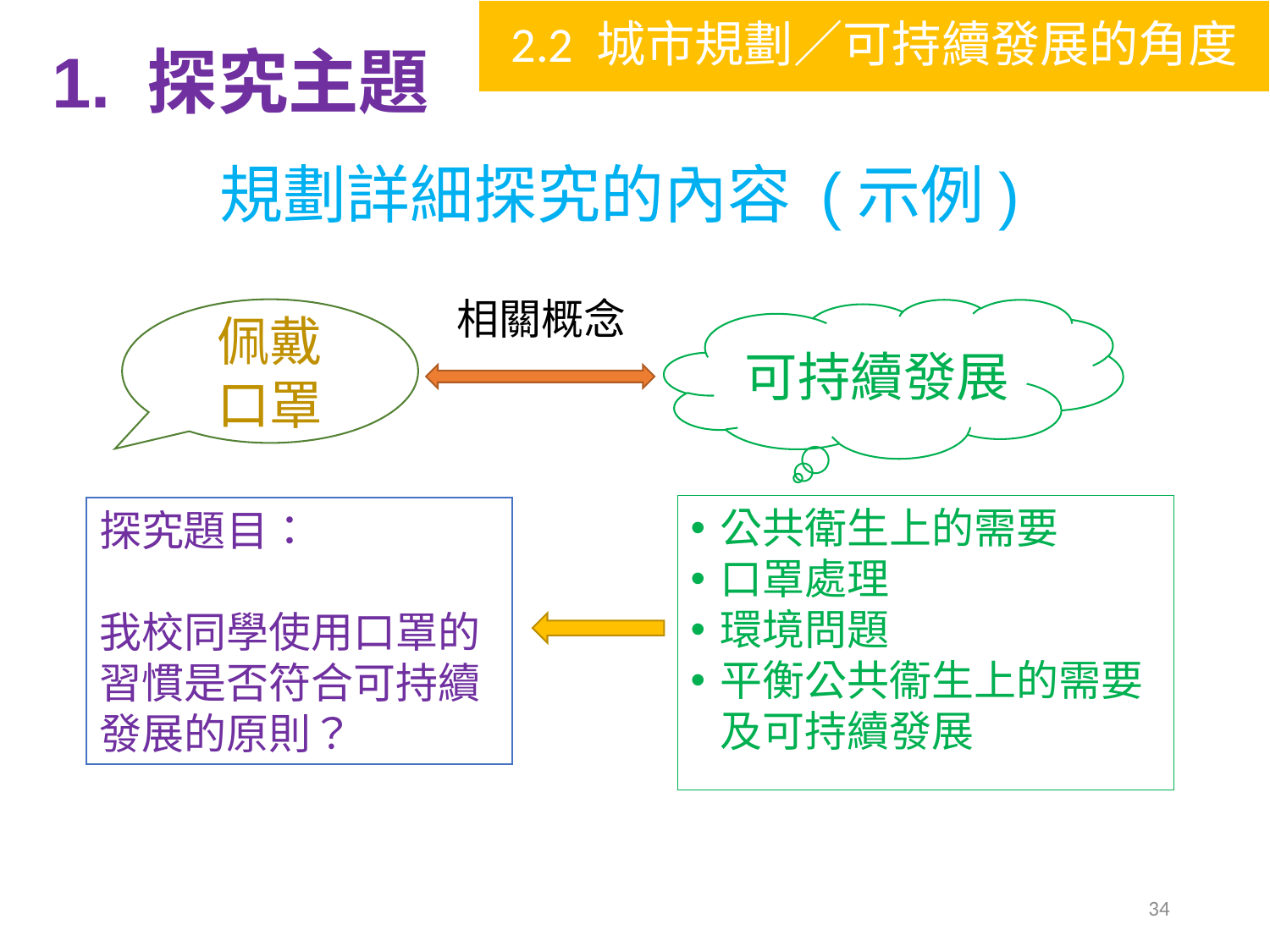

2.2 城市規劃／可持續發展的角度
1. 探究主題
# 規劃詳細探究的內容 (示例)
相關概念
佩戴
口罩
可持續發展

公共衛生上的需要
口罩處理
環境問題
平衡公共衞生上的需要及可持續發展

探究題目：

我校同學使用口罩的習慣是否符合可持續發展的原則？

34